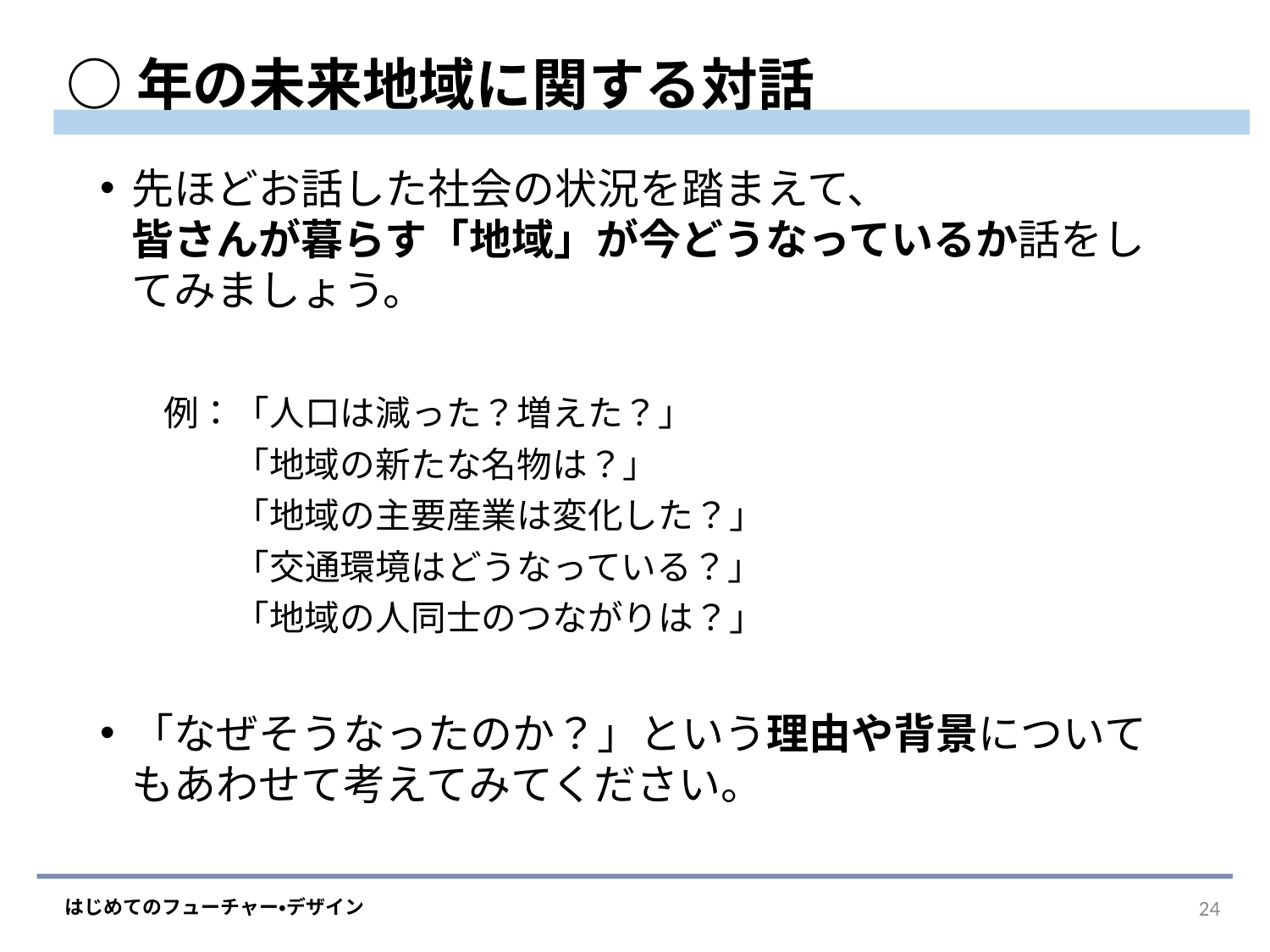

# ○年の未来地域に関する対話
先ほどお話した社会の状況を踏まえて、
皆さんが暮らす「地域」が今どうなっているか話をしてみましょう。

例：「人口は減った？増えた？」
　　「地域の新たな名物は？」
　　「地域の主要産業は変化した？」
　　「交通環境はどうなっている？」
　　「地域の人同士のつながりは？」

「なぜそうなったのか？」という理由や背景についてもあわせて考えてみてください。
24